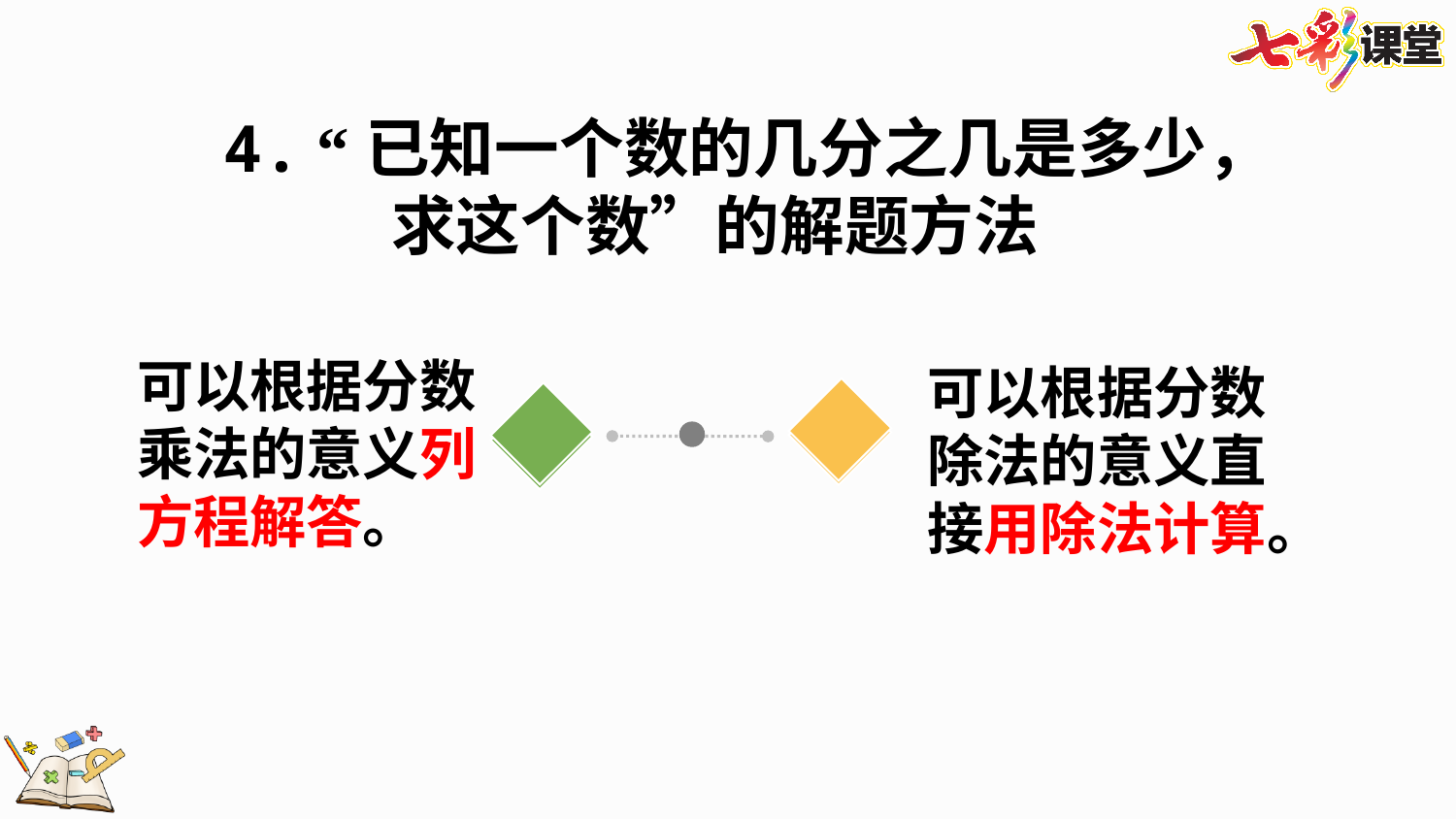

4. “已知一个数的几分之几是多少，求这个数”的解题方法

可以根据分数乘法的意义列方程解答。
可以根据分数除法的意义直接用除法计算。